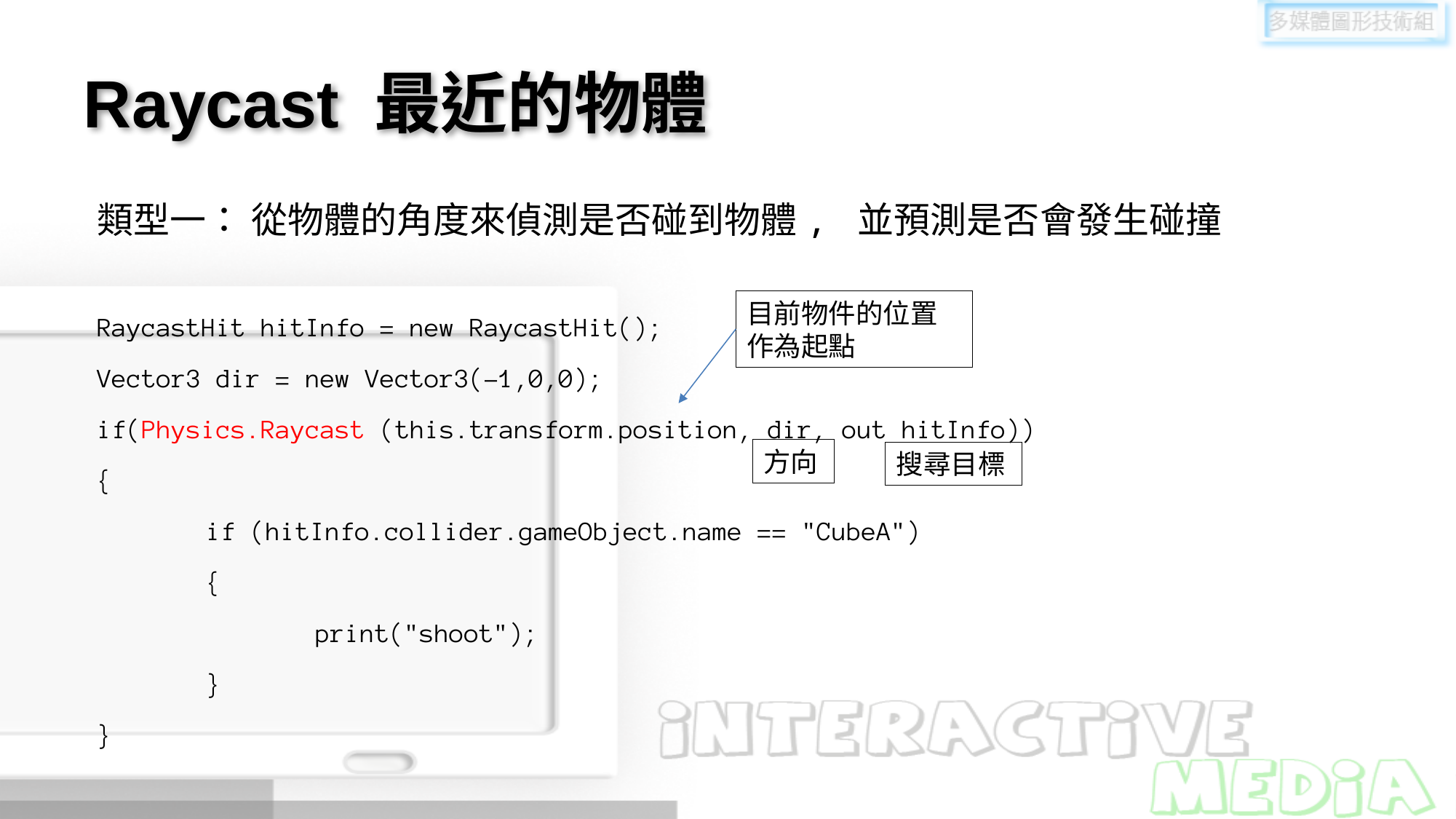

# Raycast 最近的物體
類型一： 從物體的角度來偵測是否碰到物體, 並預測是否會發生碰撞

RaycastHit hitInfo = new RaycastHit();
Vector3 dir = new Vector3(-1,0,0);
if(Physics.Raycast (this.transform.position, dir, out hitInfo))
{
	if (hitInfo.collider.gameObject.name == "CubeA")
	{
		print("shoot");
	}
}
目前物件的位置作為起點
方向
搜尋目標